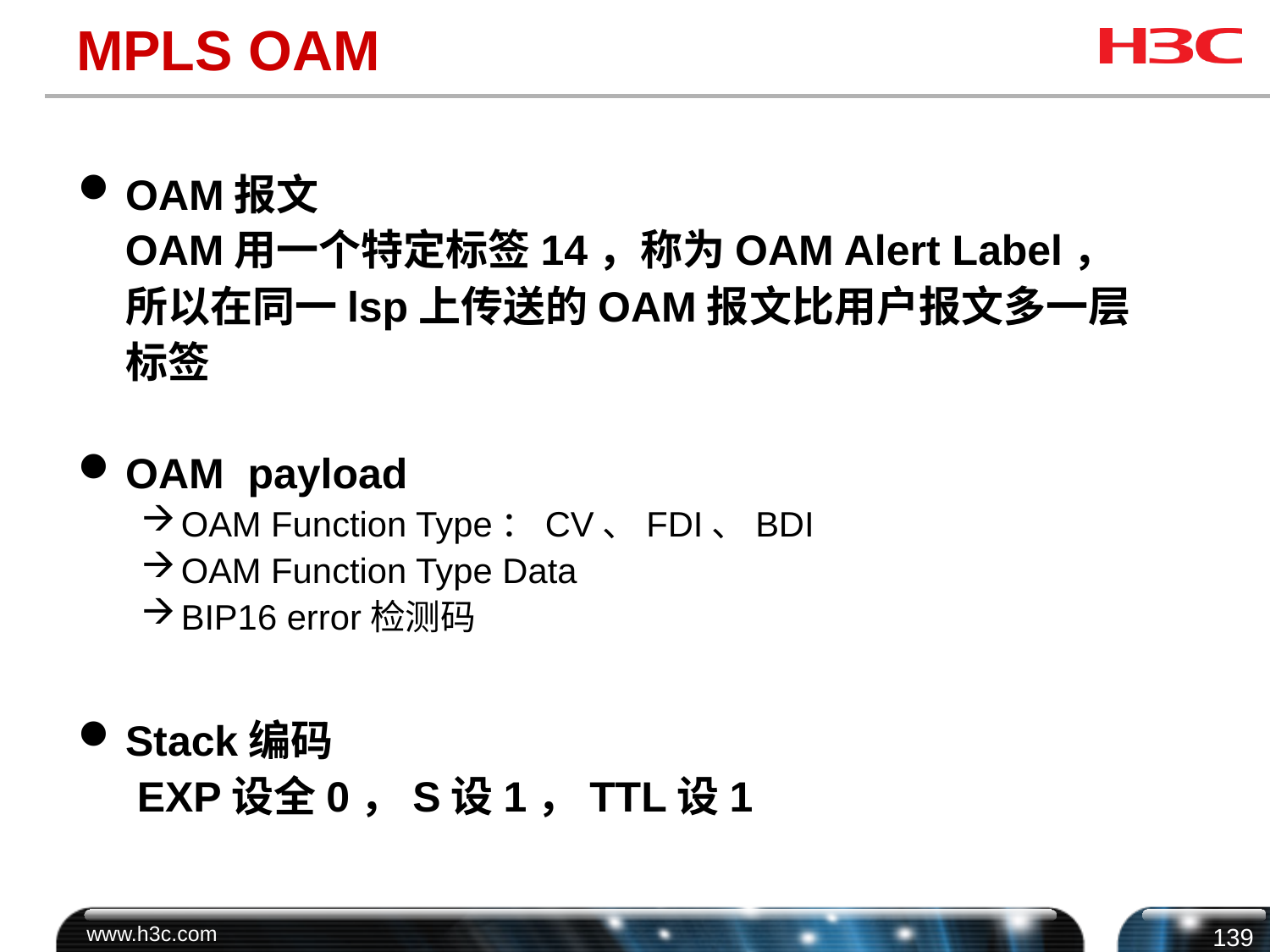

# MPLS OAM
OAM报文
    OAM用一个特定标签14，称为OAM Alert Label，所以在同一lsp上传送的OAM报文比用户报文多一层标签

OAM  payload
OAM Function Type：CV、FDI、BDI
OAM Function Type Data
BIP16 error检测码

Stack编码
     EXP设全0，S设1，TTL设1